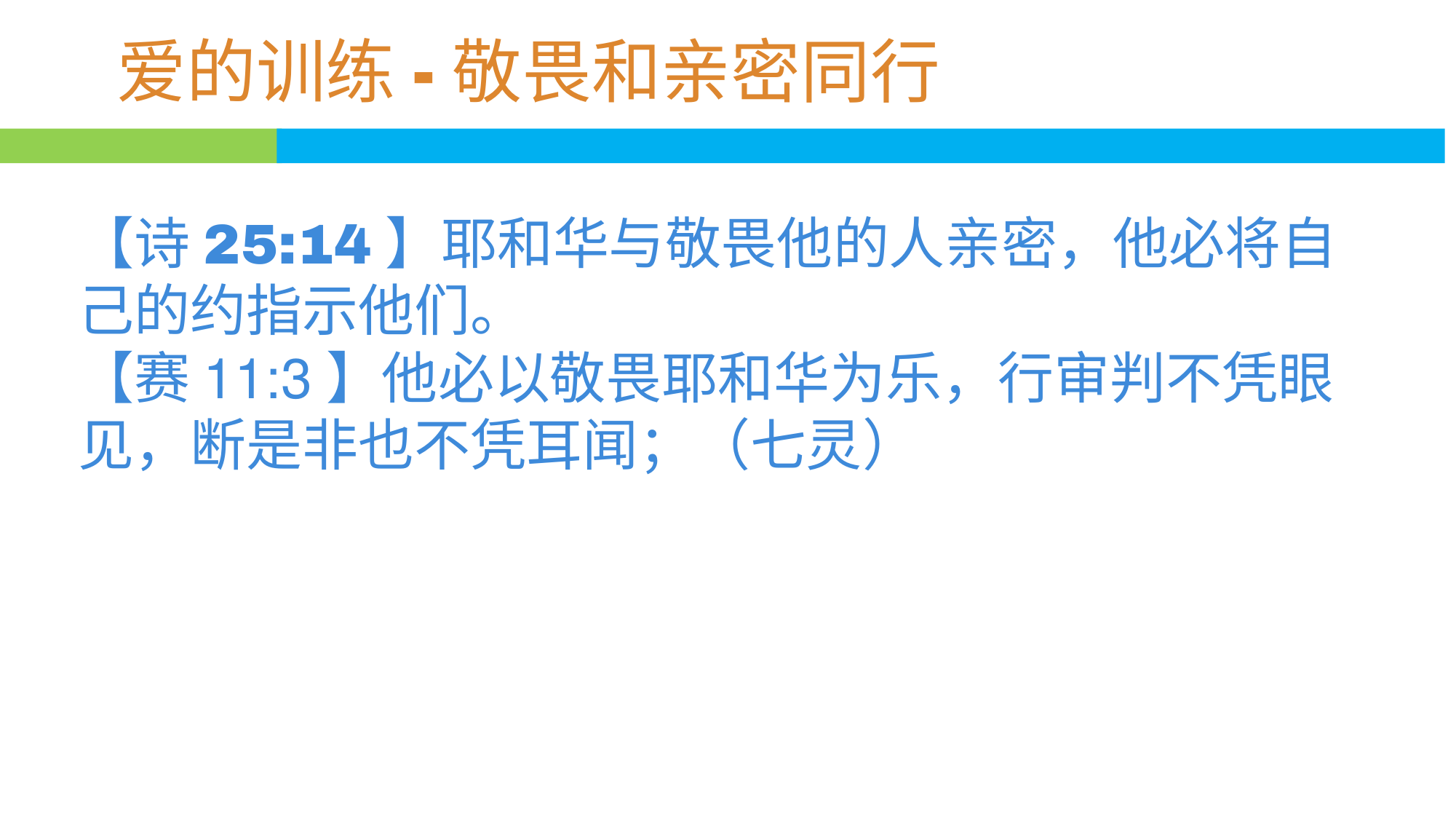

爱的训练-敬畏和亲密同行

【诗25:14】耶和华与敬畏他的人亲密，他必将自己的约指示他们。
【赛11:3】他必以敬畏耶和华为乐，行审判不凭眼见，断是非也不凭耳闻；（七灵）